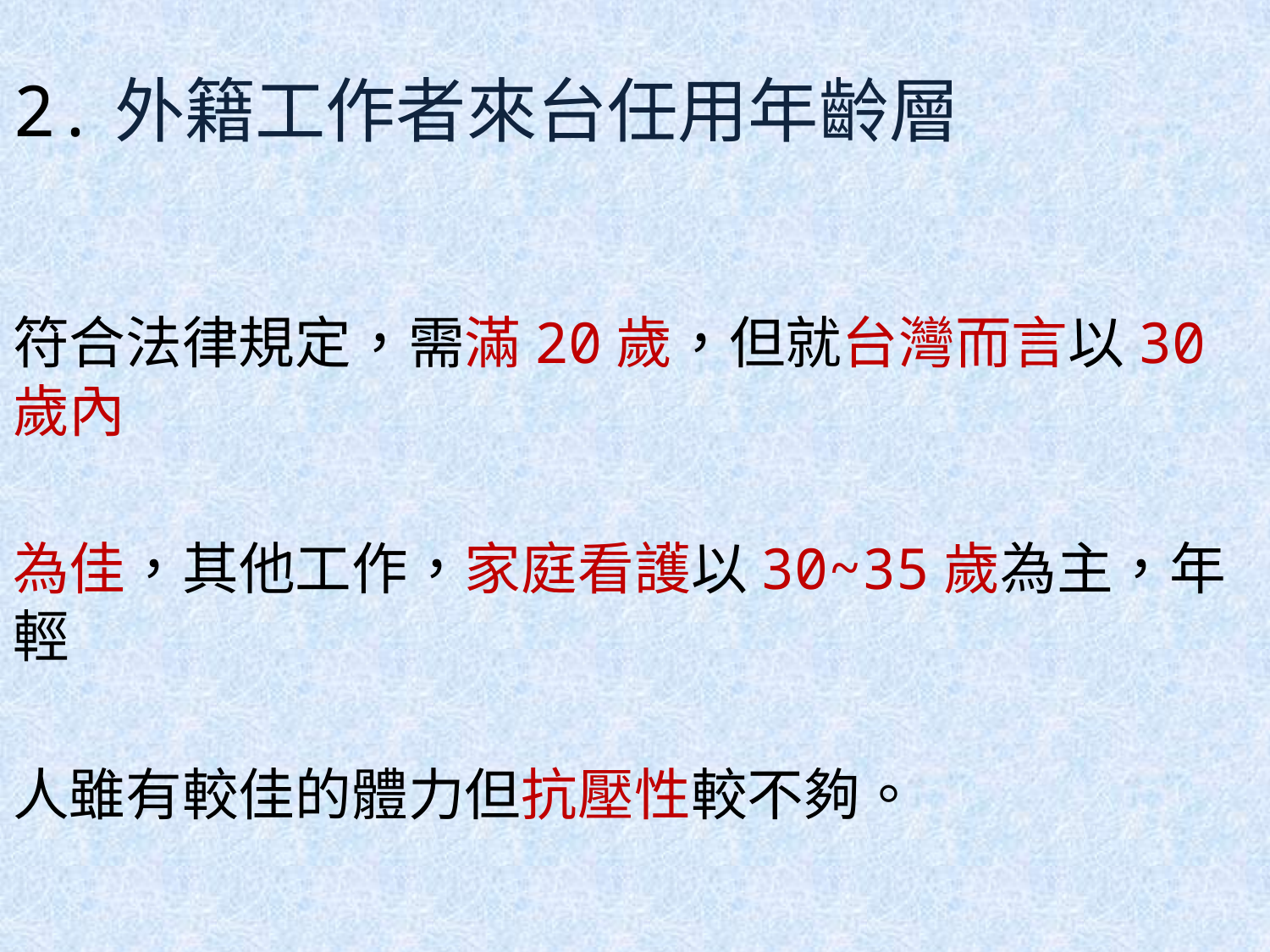

# 2.外籍工作者來台任用年齡層

符合法律規定，需滿20歲，但就台灣而言以30歲內

為佳，其他工作，家庭看護以30~35歲為主，年輕

人雖有較佳的體力但抗壓性較不夠。